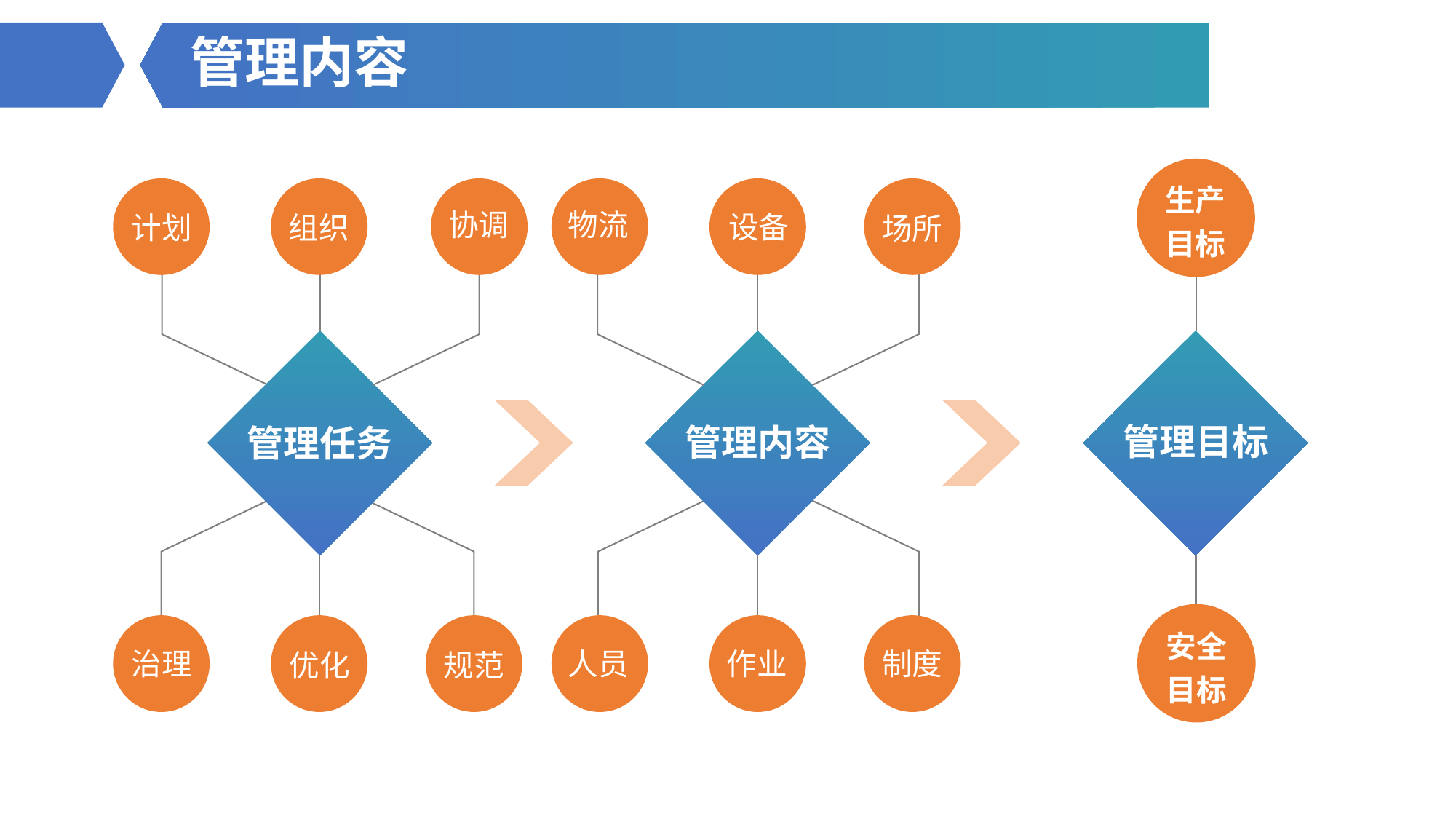

管理内容

生产
目标

协调
物流
设备
计划
组织
场所

管理目标
管理内容
管理任务

安全
目标

作业
制度
治理
人员
规范
优化